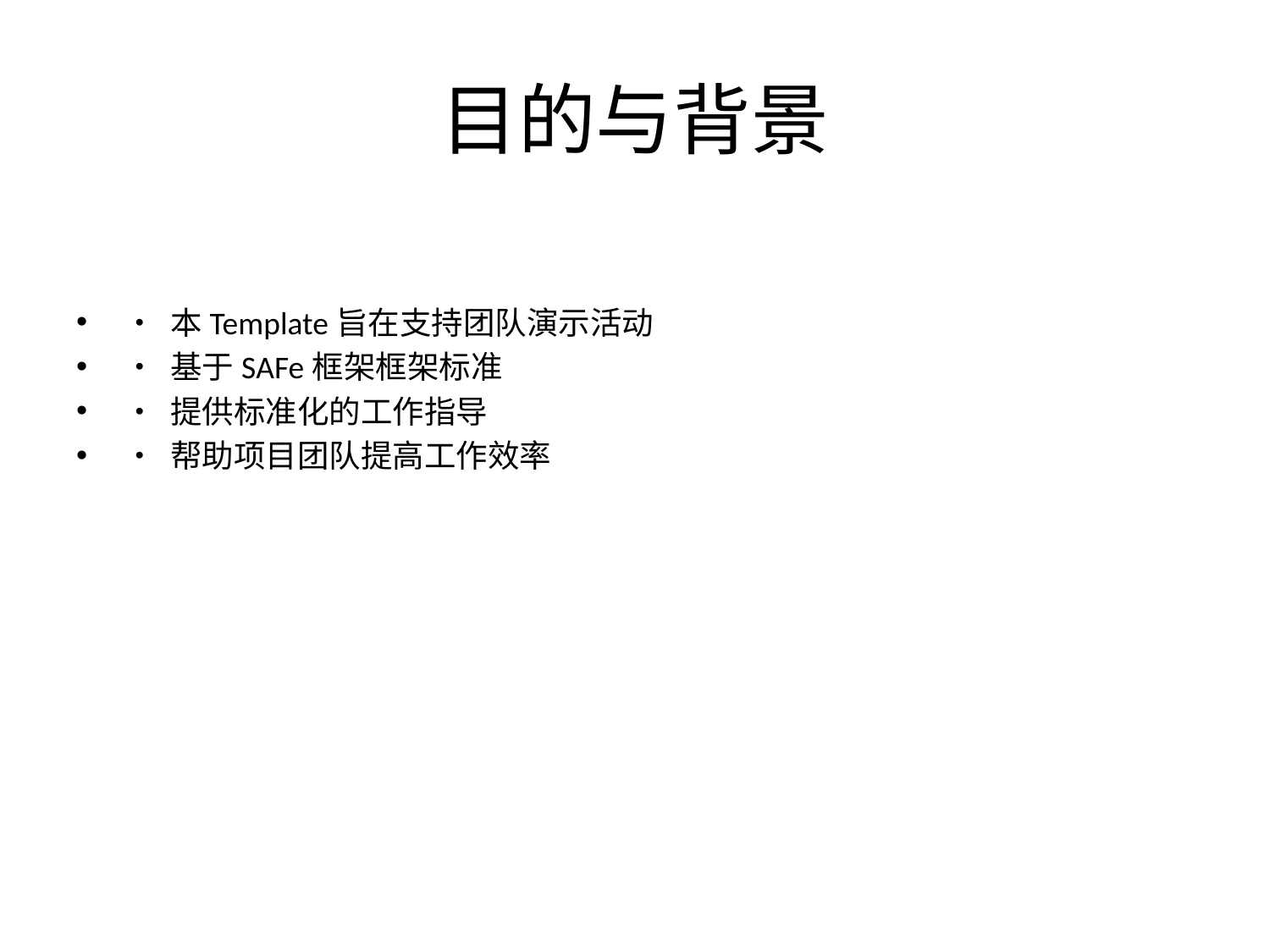

# 目的与背景

• 本Template旨在支持团队演示活动
• 基于SAFe框架框架标准
• 提供标准化的工作指导
• 帮助项目团队提高工作效率